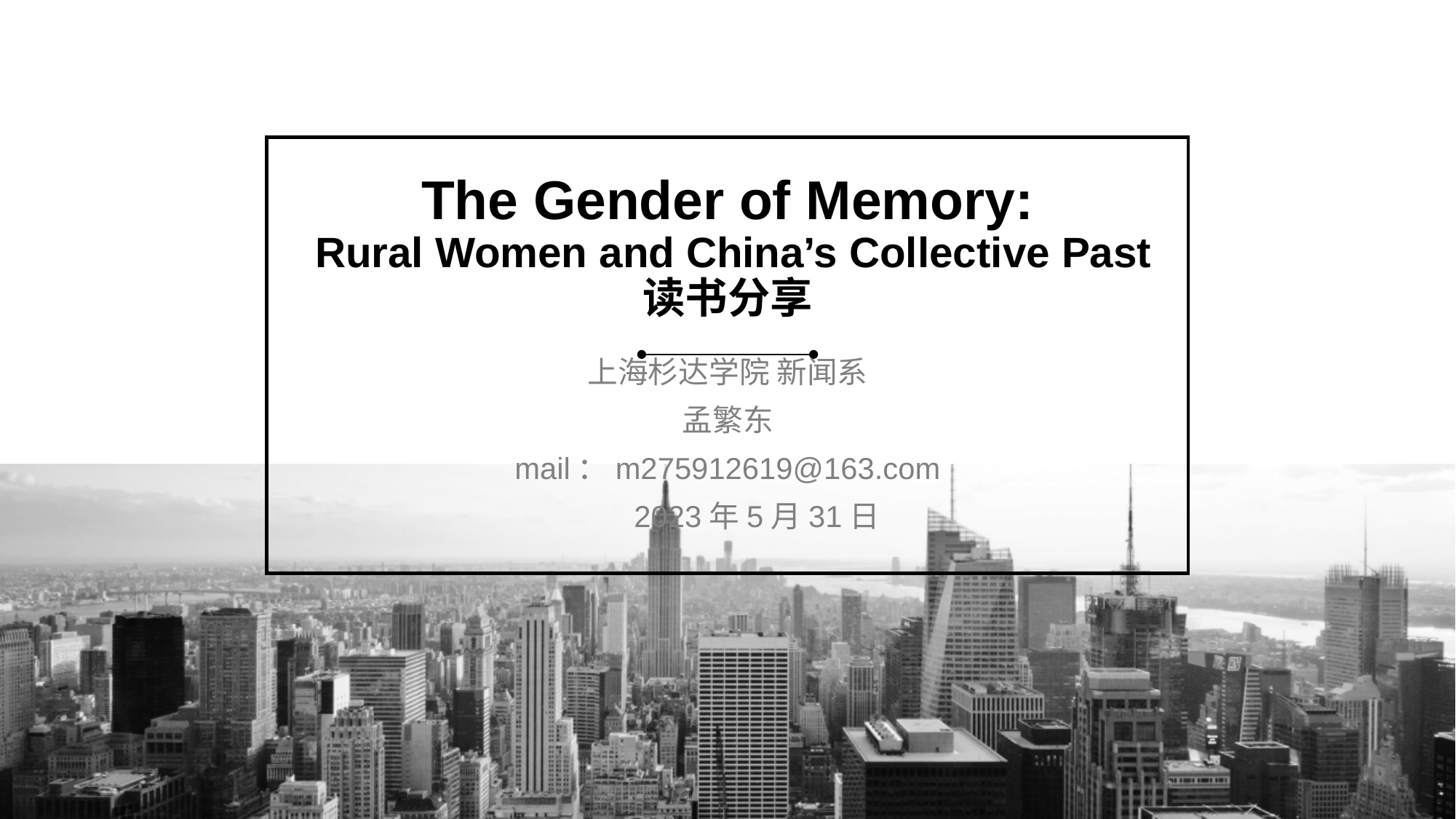

# The Gender of Memory: Rural Women and China’s Collective Past 读书分享
上海杉达学院 新闻系
孟繁东
mail：m275912619@163.com
       2023年5月31日